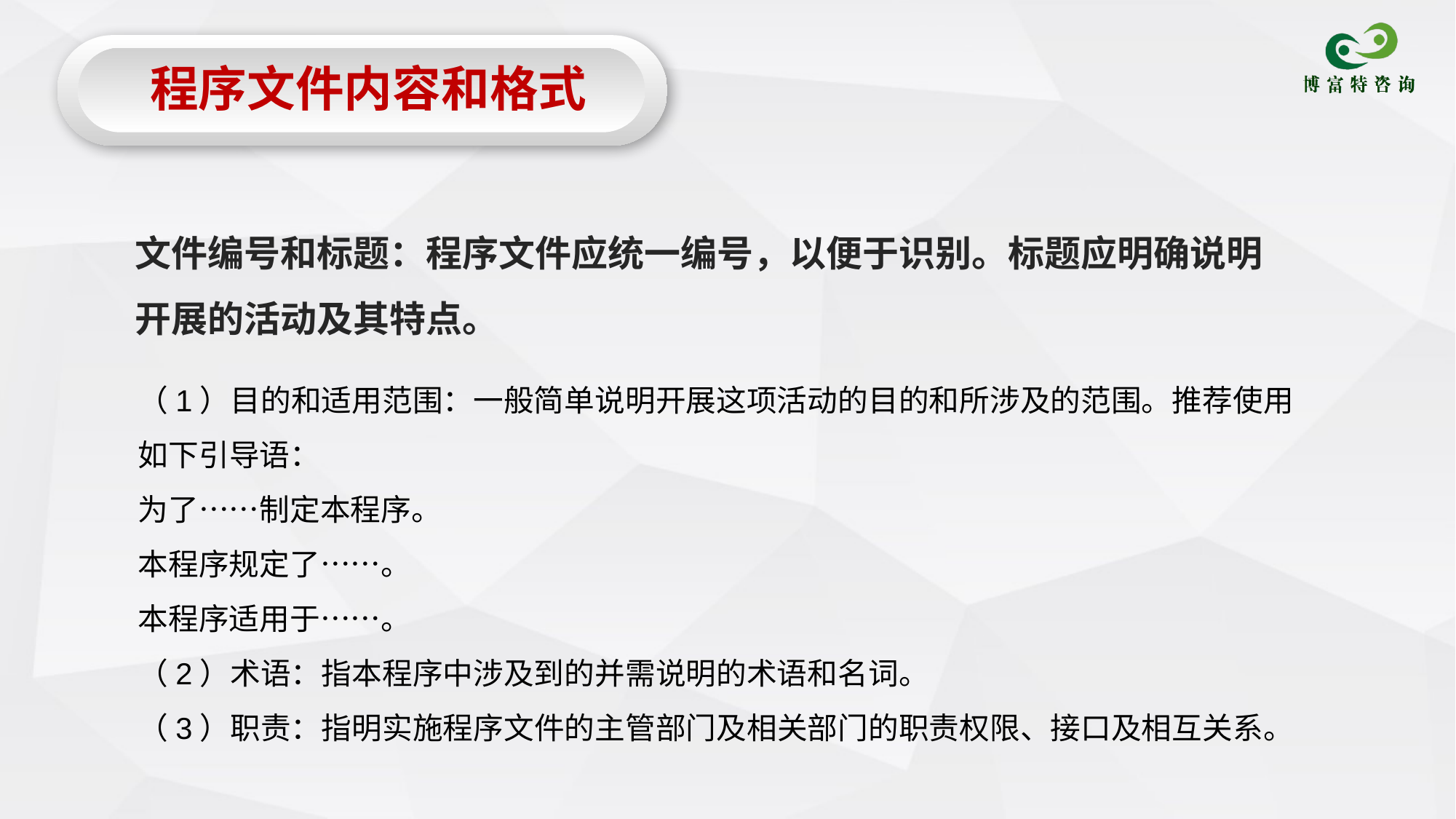

程序文件内容和格式
文件编号和标题：程序文件应统一编号，以便于识别。标题应明确说明开展的活动及其特点。
（1）目的和适用范围：一般简单说明开展这项活动的目的和所涉及的范围。推荐使用如下引导语：
为了……制定本程序。
本程序规定了……。
本程序适用于……。
（2）术语：指本程序中涉及到的并需说明的术语和名词。
（3）职责：指明实施程序文件的主管部门及相关部门的职责权限、接口及相互关系。